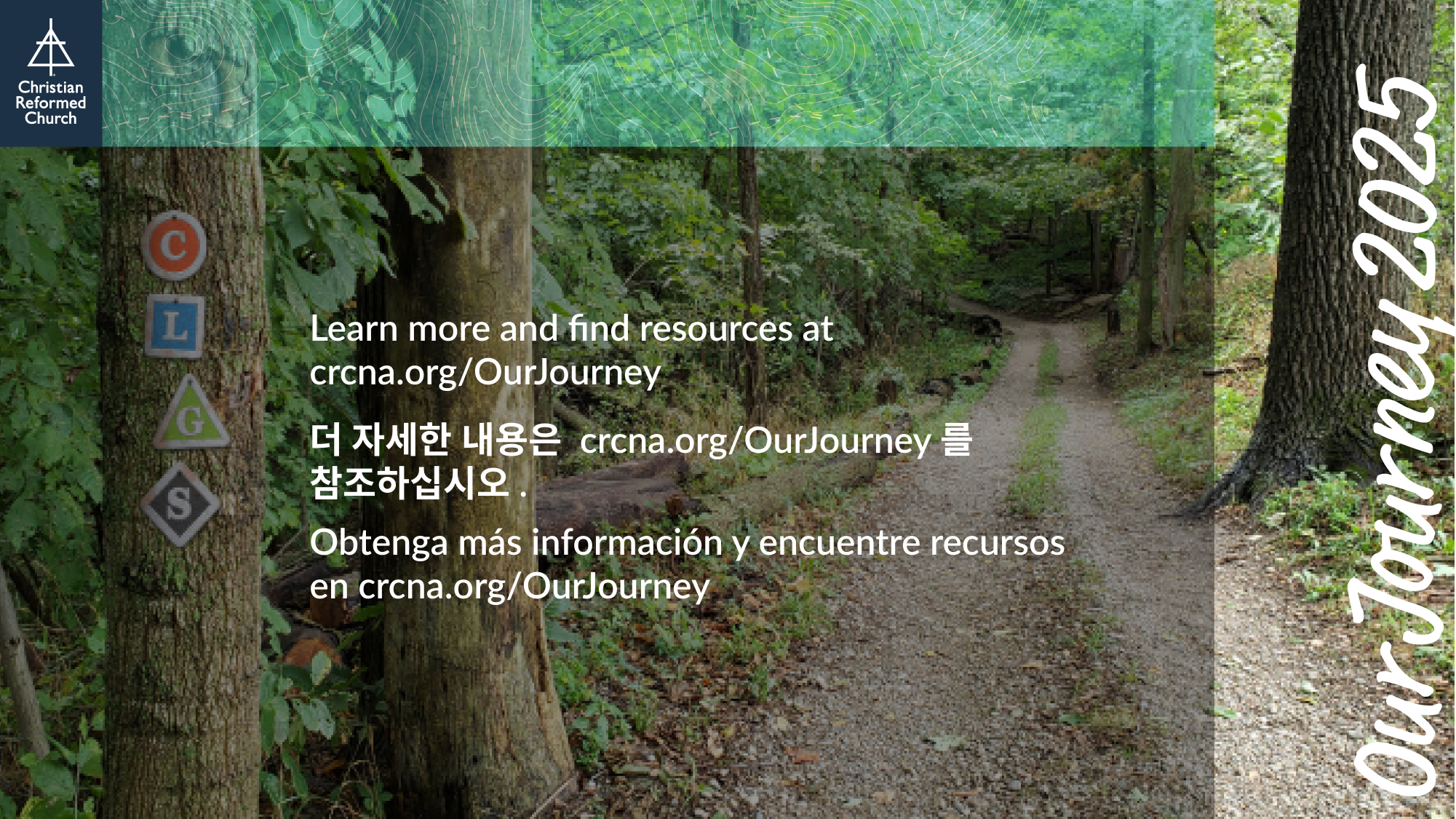

Learn more and find resources at crcna.org/OurJourney
더 자세한 내용은 crcna.org/OurJourney를 참조하십시오.
Obtenga más información y encuentre recursos
en crcna.org/OurJourney